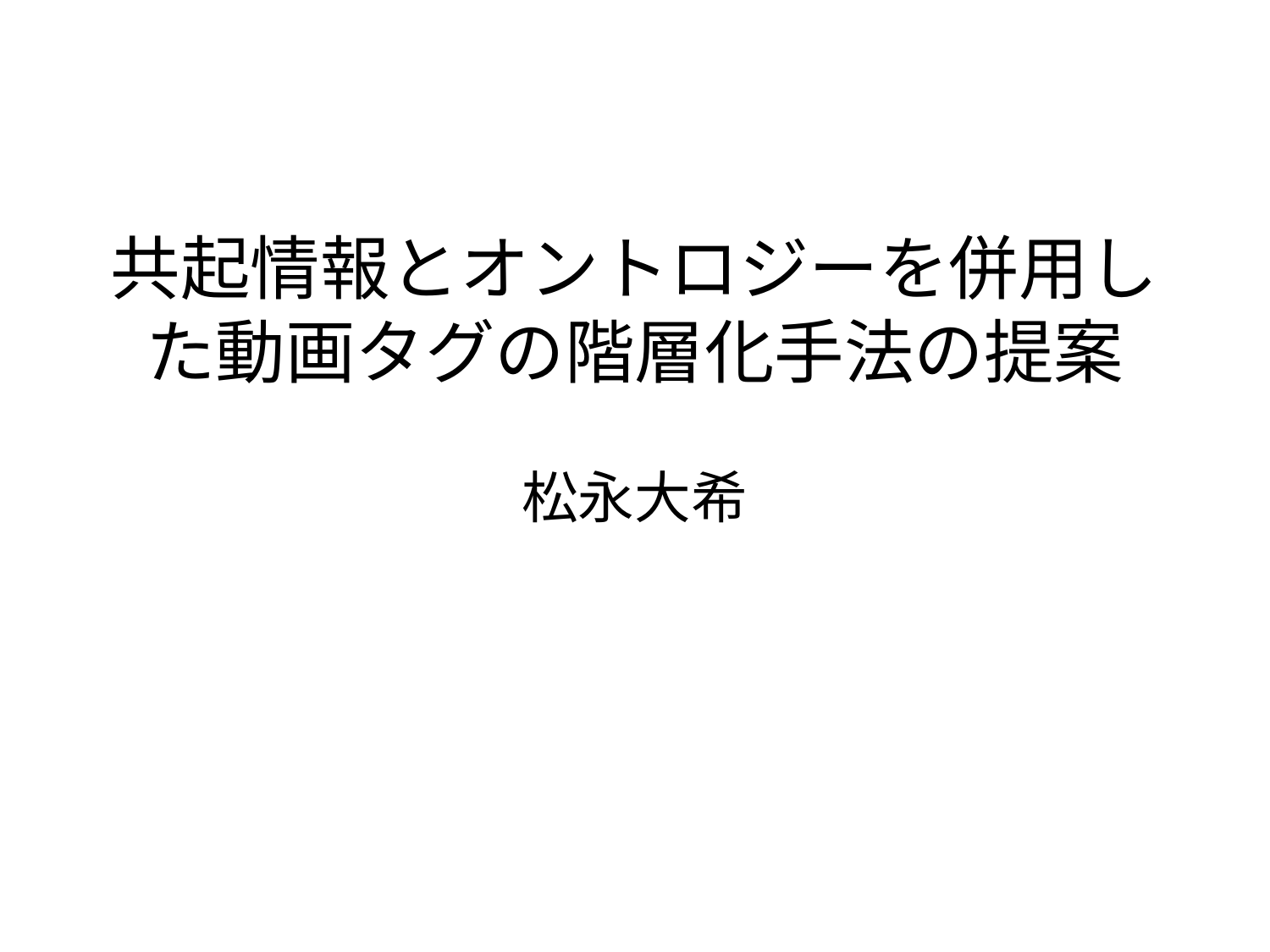

# 共起情報とオントロジーを併用した動画タグの階層化手法の提案
松永大希